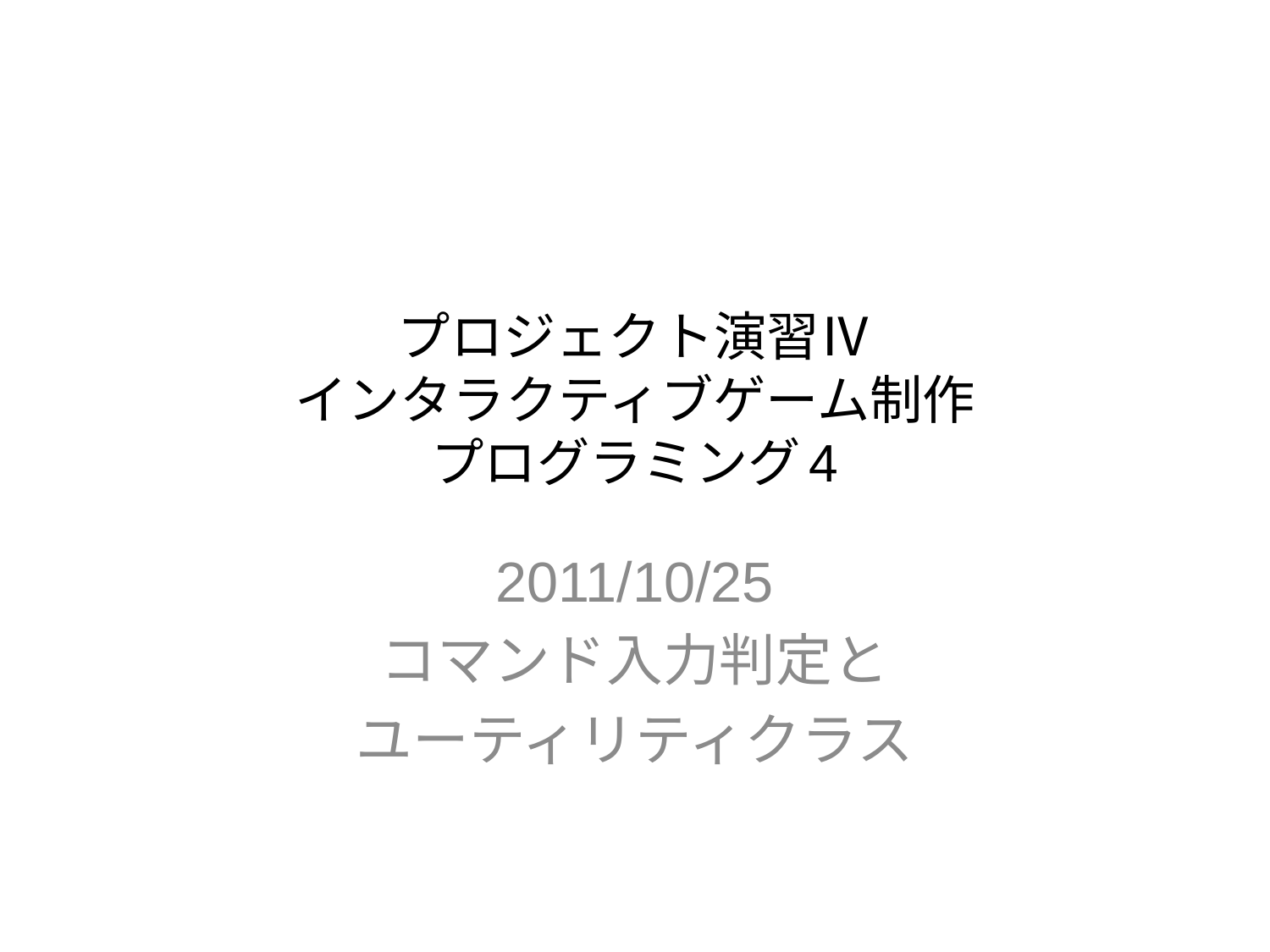

# プロジェクト演習Ⅳ インタラクティブゲーム制作 プログラミング4
2011/10/25
コマンド入力判定と
ユーティリティクラス